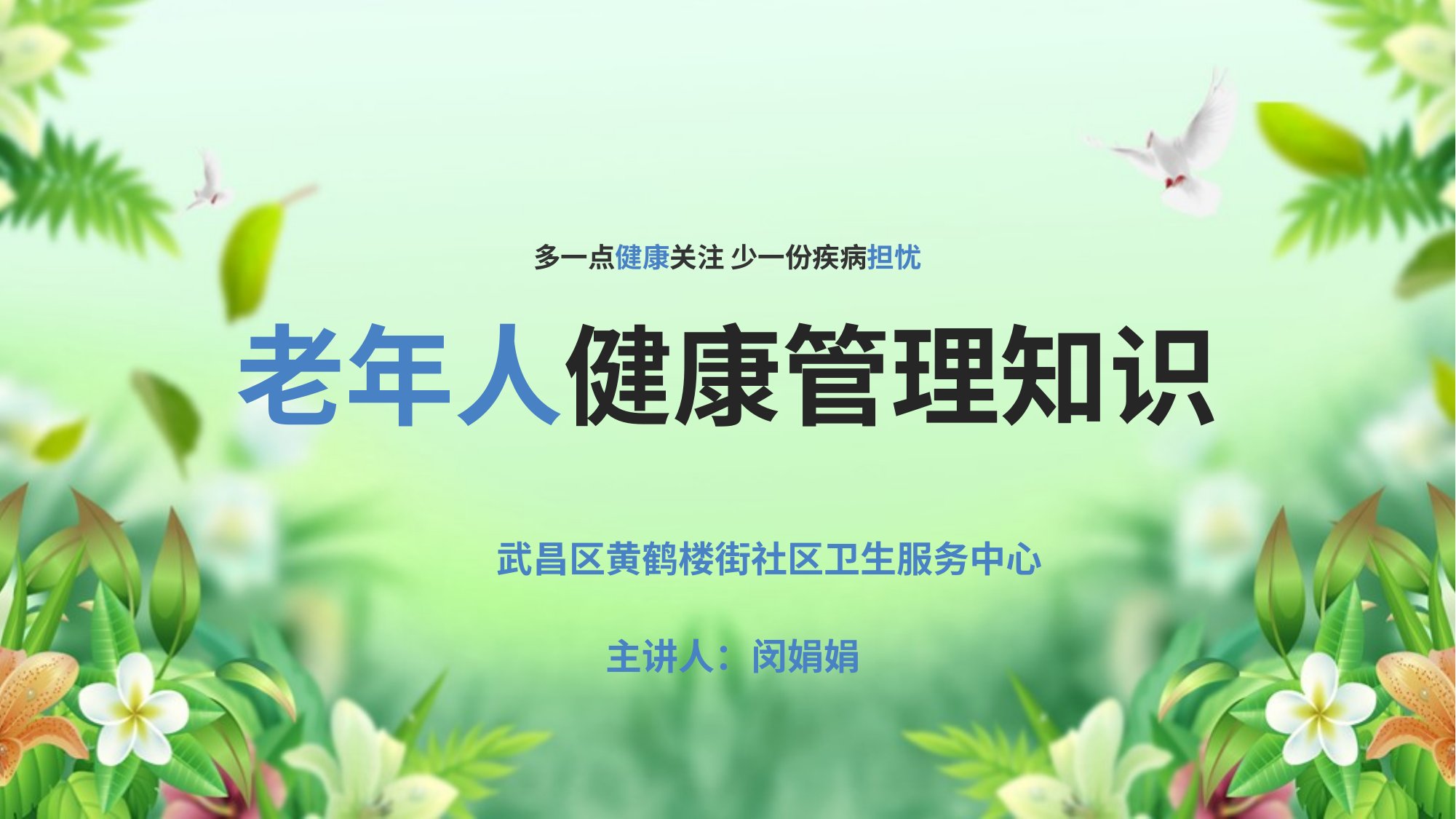

多一点健康关注 少一份疾病担忧
老年人健康管理知识
武昌区黄鹤楼街社区卫生服务中心
   主讲人：闵娟娟